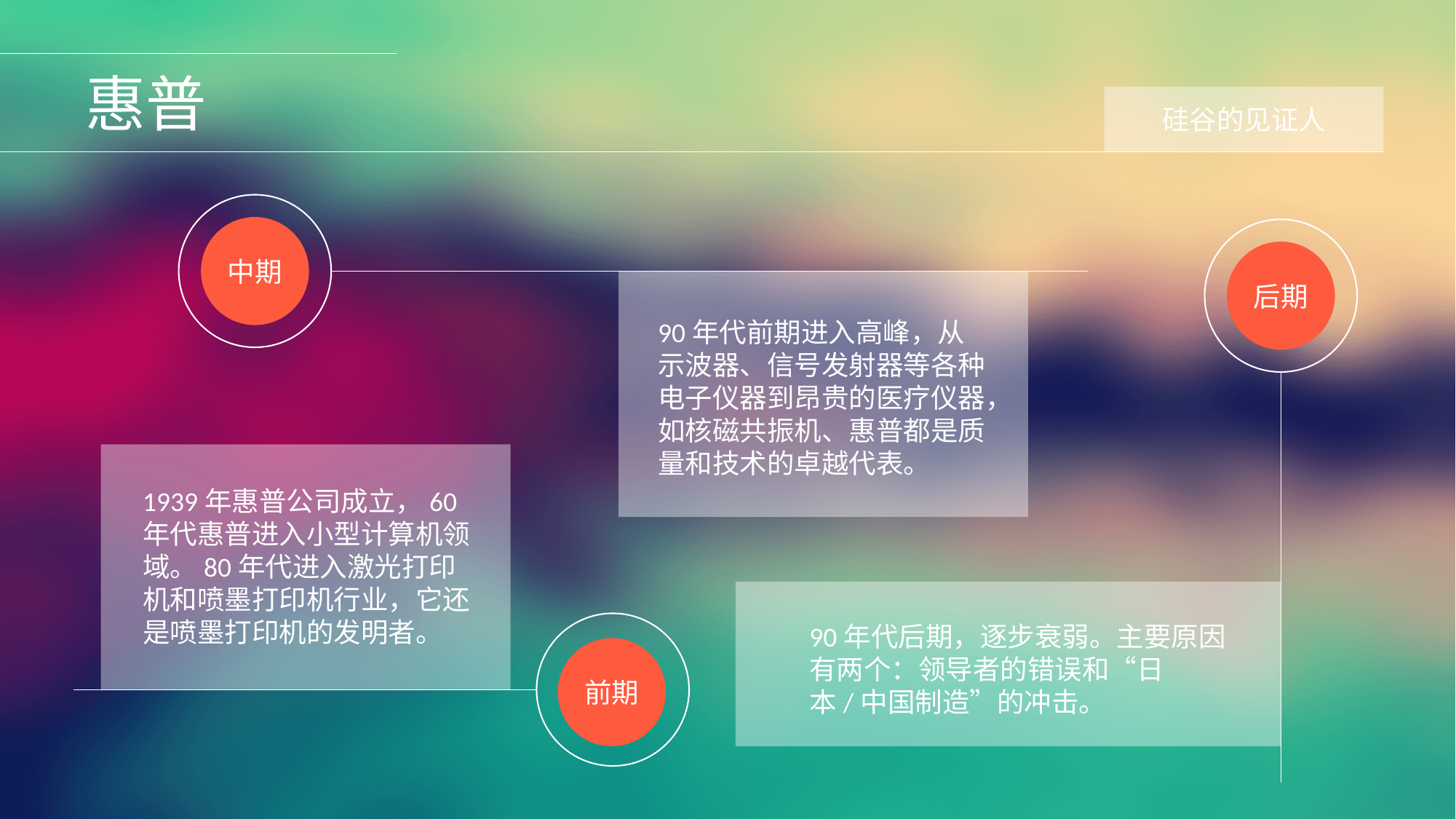

惠普
硅谷的见证人

中期

后期

90年代前期进入高峰，从示波器、信号发射器等各种电子仪器到昂贵的医疗仪器，如核磁共振机、惠普都是质量和技术的卓越代表。

1939年惠普公司成立，60年代惠普进入小型计算机领域。80年代进入激光打印机和喷墨打印机行业，它还是喷墨打印机的发明者。

90年代后期，逐步衰弱。主要原因有两个：领导者的错误和“日本/中国制造”的冲击。

前期